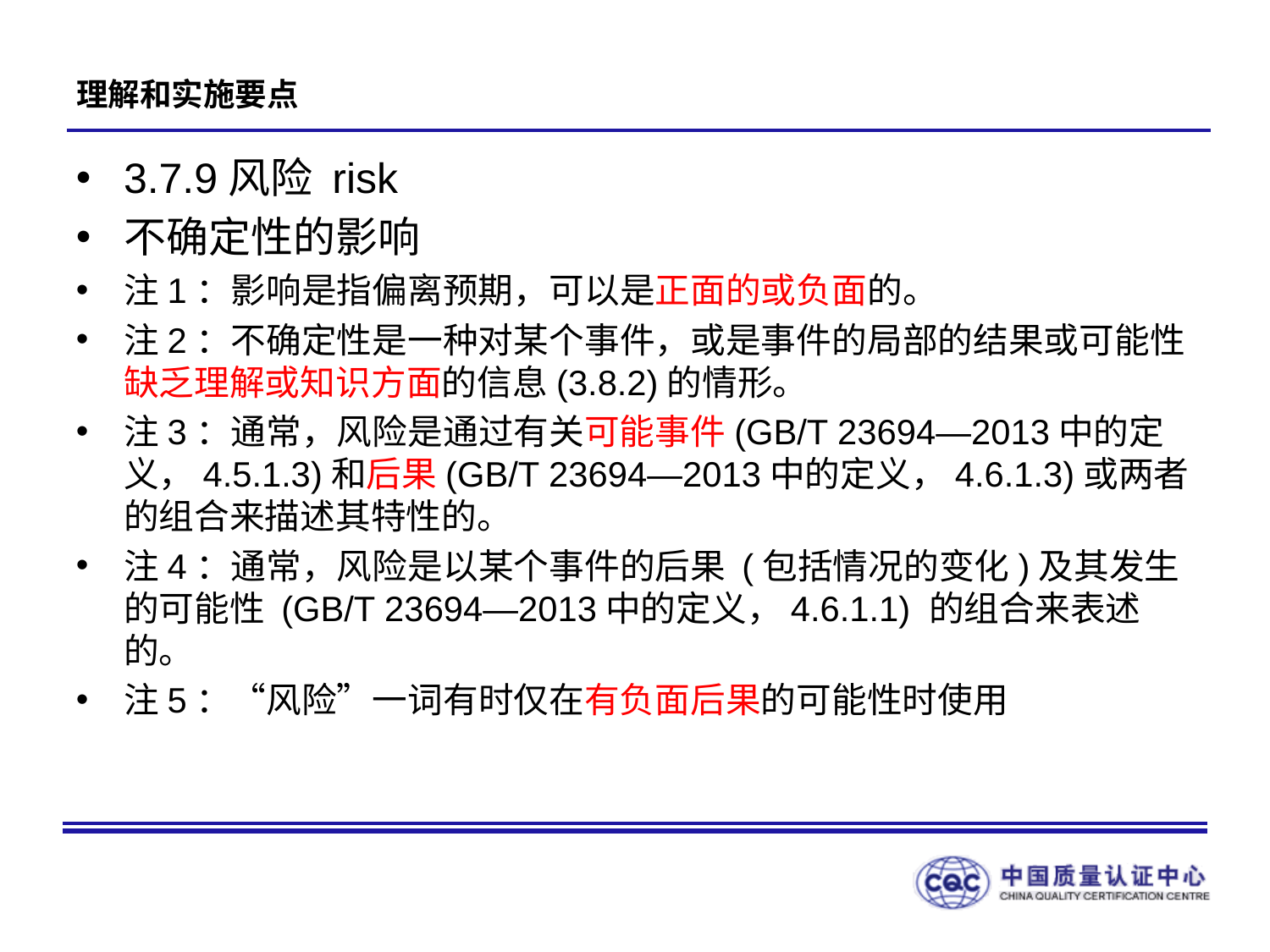

# 理解和实施要点
3.7.9风险 risk
不确定性的影响
注1：影响是指偏离预期，可以是正面的或负面的。
注2：不确定性是一种对某个事件，或是事件的局部的结果或可能性缺乏理解或知识方面的信息(3.8.2)的情形。
注3：通常，风险是通过有关可能事件(GB/T 23694—2013中的定义，4.5.1.3)和后果(GB/T 23694—2013中的定义，4.6.1.3)或两者的组合来描述其特性的。
注4：通常，风险是以某个事件的后果 (包括情况的变化)及其发生的可能性 (GB/T 23694—2013中的定义，4.6.1.1) 的组合来表述的。
注5：“风险”一词有时仅在有负面后果的可能性时使用